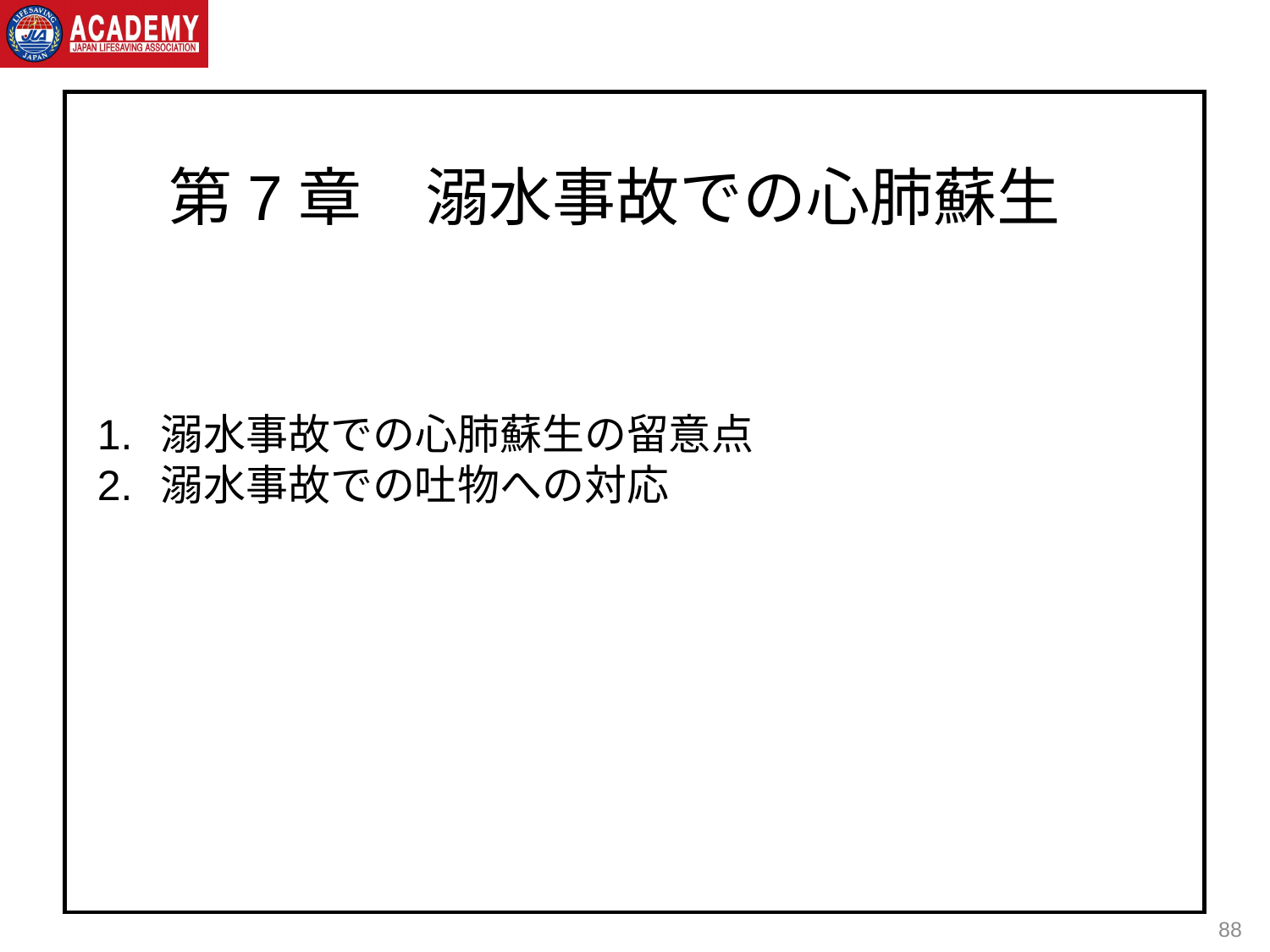

第7章　溺水事故での心肺蘇生
溺水事故での心肺蘇生の留意点
溺水事故での吐物への対応
88